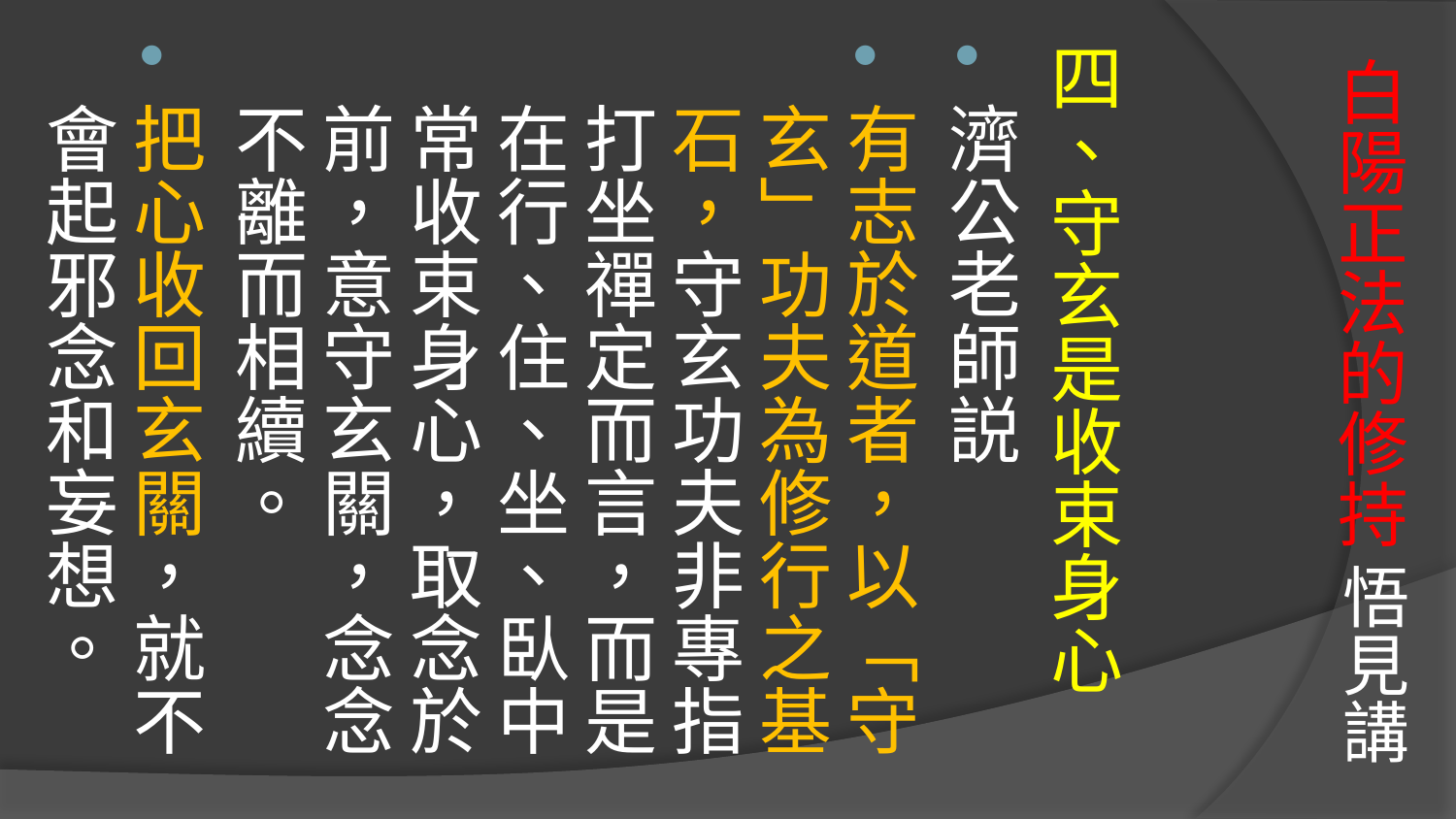

四、守玄是收束身心
濟公老師説
有志於道者，以「守玄」功夫為修行之基石，守玄功夫非專指打坐禪定而言，而是在行、住、坐、臥中常收束身心，取念於前，意守玄關，念念不離而相續。
把心收回玄關，就不會起邪念和妄想。
# 白陽正法的修持 悟見講